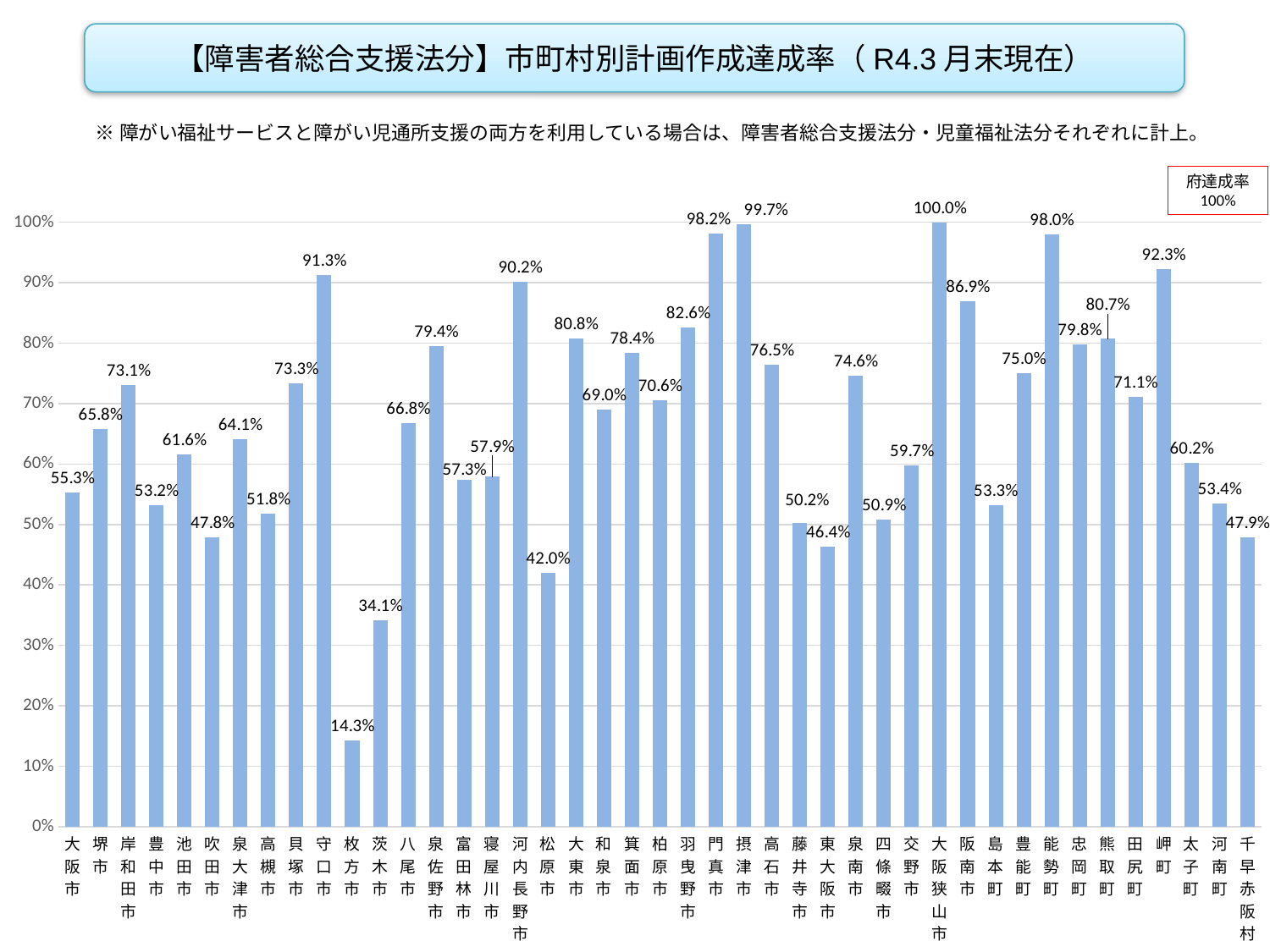

【障害者総合支援法分】市町村別計画作成達成率（R4.3月末現在）
※障がい福祉サービスと障がい児通所支援の両方を利用している場合は、障害者総合支援法分・児童福祉法分それぞれに計上。
府達成率
100%

### Chart

| Category |  |
|---|---|
| 大阪市 | 0.5533266916179758 |
| 堺市 | 0.6579411764705883 |
| 岸和田市 | 0.7312983662940671 |
| 豊中市 | 0.5321955003878975 |
| 池田市 | 0.6158256880733946 |
| 吹田市 | 0.47799879445449067 |
| 泉大津市 | 0.641439205955335 |
| 高槻市 | 0.5176946410515673 |
| 貝塚市 | 0.7329910141206675 |
| 守口市 | 0.9129878438899552 |
| 枚方市 | 0.14294348745844665 |
| 茨木市 | 0.3411053540587219 |
| 八尾市 | 0.667578659370725 |
| 泉佐野市 | 0.7944954128440367 |
| 富田林市 | 0.5733099209833187 |
| 寝屋川市 | 0.5788597586350395 |
| 河内長野市 | 0.902 |
| 松原市 | 0.419698314108252 |
| 大東市 | 0.8076271186440678 |
| 和泉市 | 0.6901565995525727 |
| 箕面市 | 0.7840690978886756 |
| 柏原市 | 0.7059724349157733 |
| 羽曳野市 | 0.8258655804480652 |
| 門真市 | 0.9818456883509834 |
| 摂津市 | 0.9969558599695586 |
| 高石市 | 0.7649006622516556 |
| 藤井寺市 | 0.5021186440677966 |
| 東大阪市 | 0.46366900324841853 |
| 泉南市 | 0.745985401459854 |
| 四條畷市 | 0.5085910652920962 |
| 交野市 | 0.5974395448079659 |
| 大阪狭山市 | 1.0 |
| 阪南市 | 0.8689407540394973 |
| 島本町 | 0.532520325203252 |
| 豊能町 | 0.75 |
| 能勢町 | 0.98 |
| 忠岡町 | 0.797979797979798 |
| 熊取町 | 0.8071216617210683 |
| 田尻町 | 0.7108433734939759 |
| 岬町 | 0.9226190476190477 |
| 太子町 | 0.6020408163265306 |
| 河南町 | 0.5341614906832298 |
| 千早赤阪村 | 0.47916666666666663 |